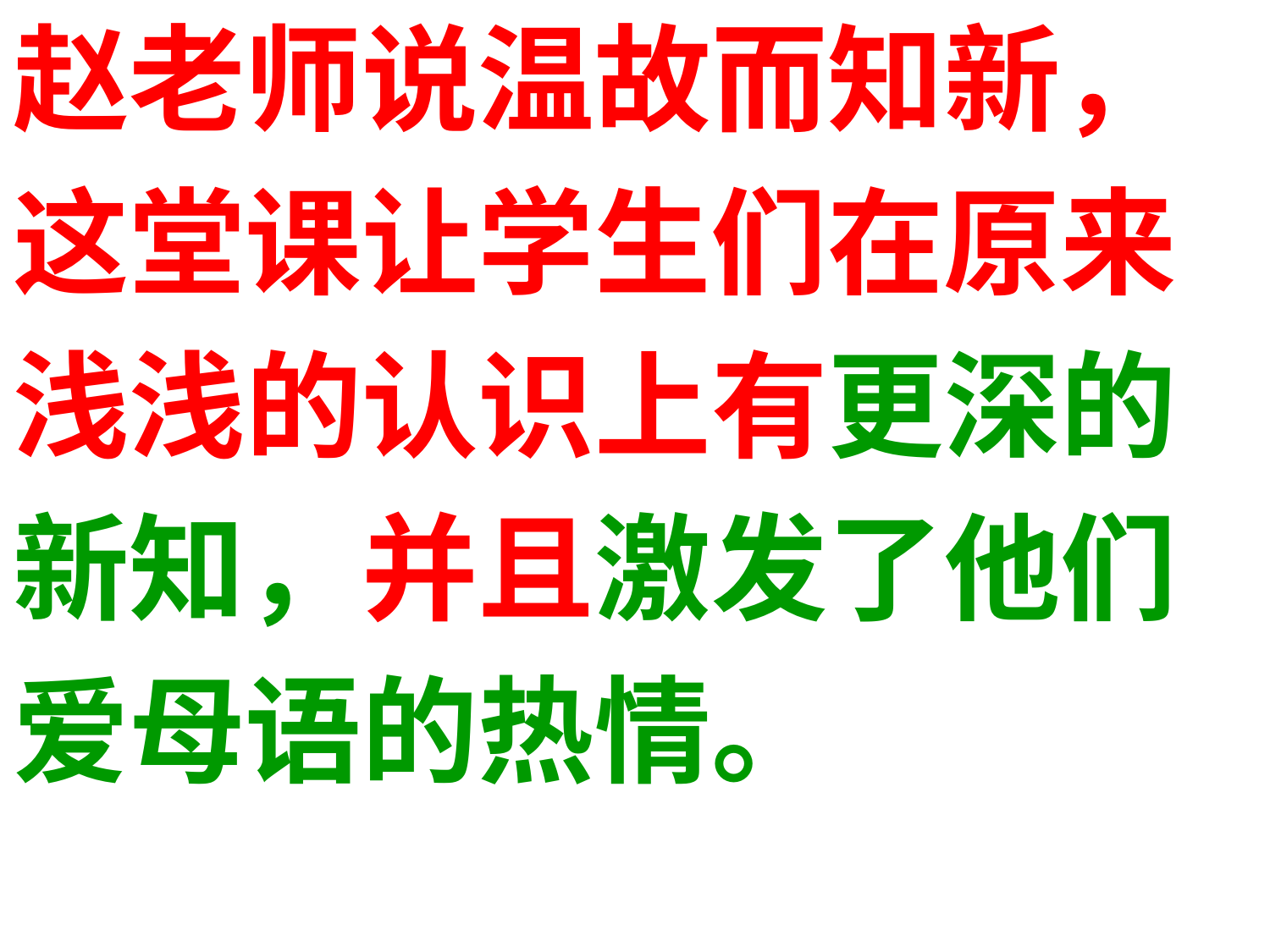

赵老师说温故而知新，
这堂课让学生们在原来
浅浅的认识上有更深的
新知，并且激发了他们
爱母语的热情。